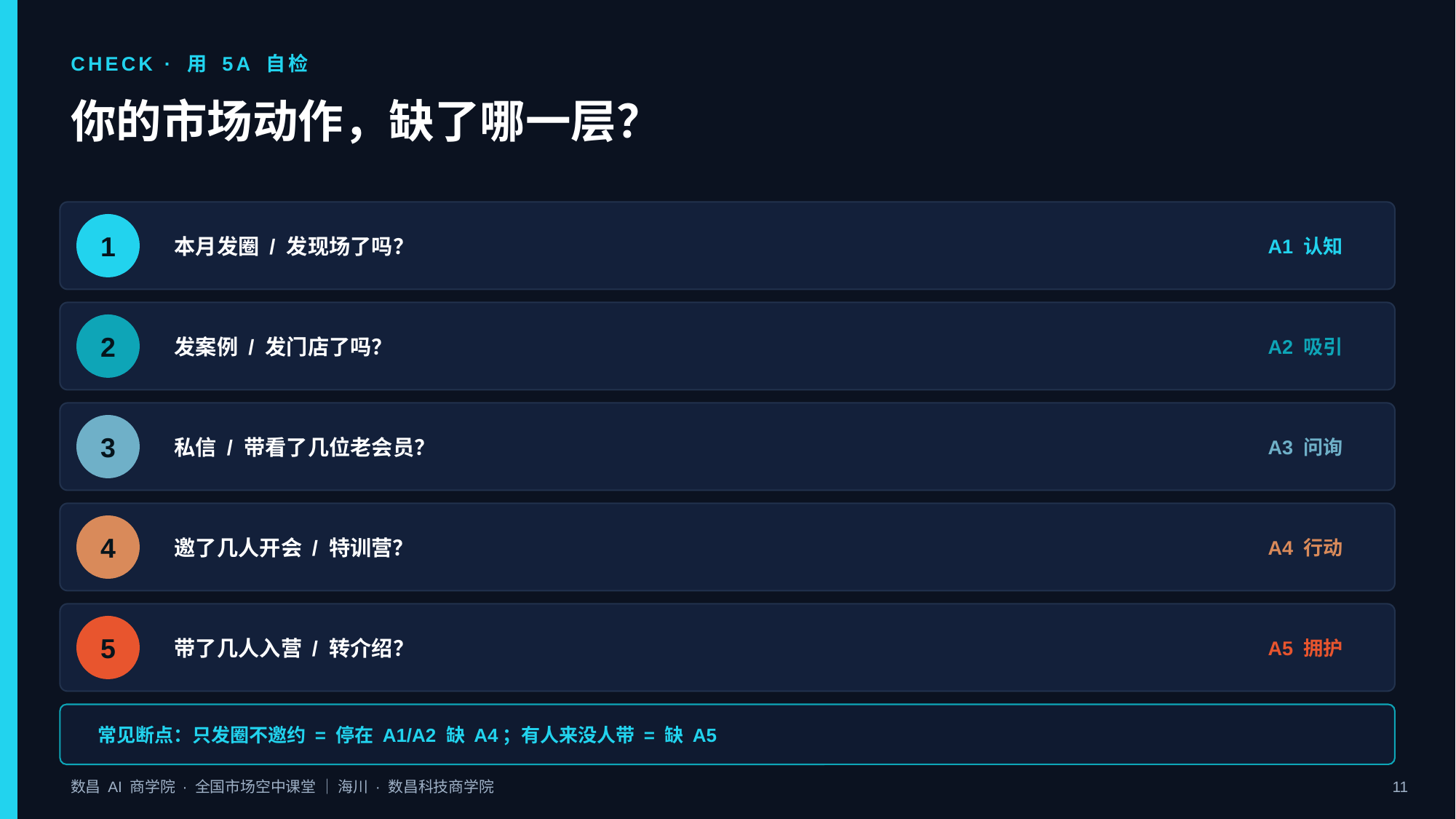

CHECK · 用 5A 自检
你的市场动作，缺了哪一层？

本月发圈 / 发现场了吗？
A1 认知

1

发案例 / 发门店了吗？
A2 吸引

2

私信 / 带看了几位老会员？
A3 问询

3

邀了几人开会 / 特训营？
A4 行动

4

带了几人入营 / 转介绍？
A5 拥护

5

常见断点：只发圈不邀约 = 停在 A1/A2 缺 A4；有人来没人带 = 缺 A5
数昌 AI 商学院 · 全国市场空中课堂 ｜ 海川 · 数昌科技商学院
11